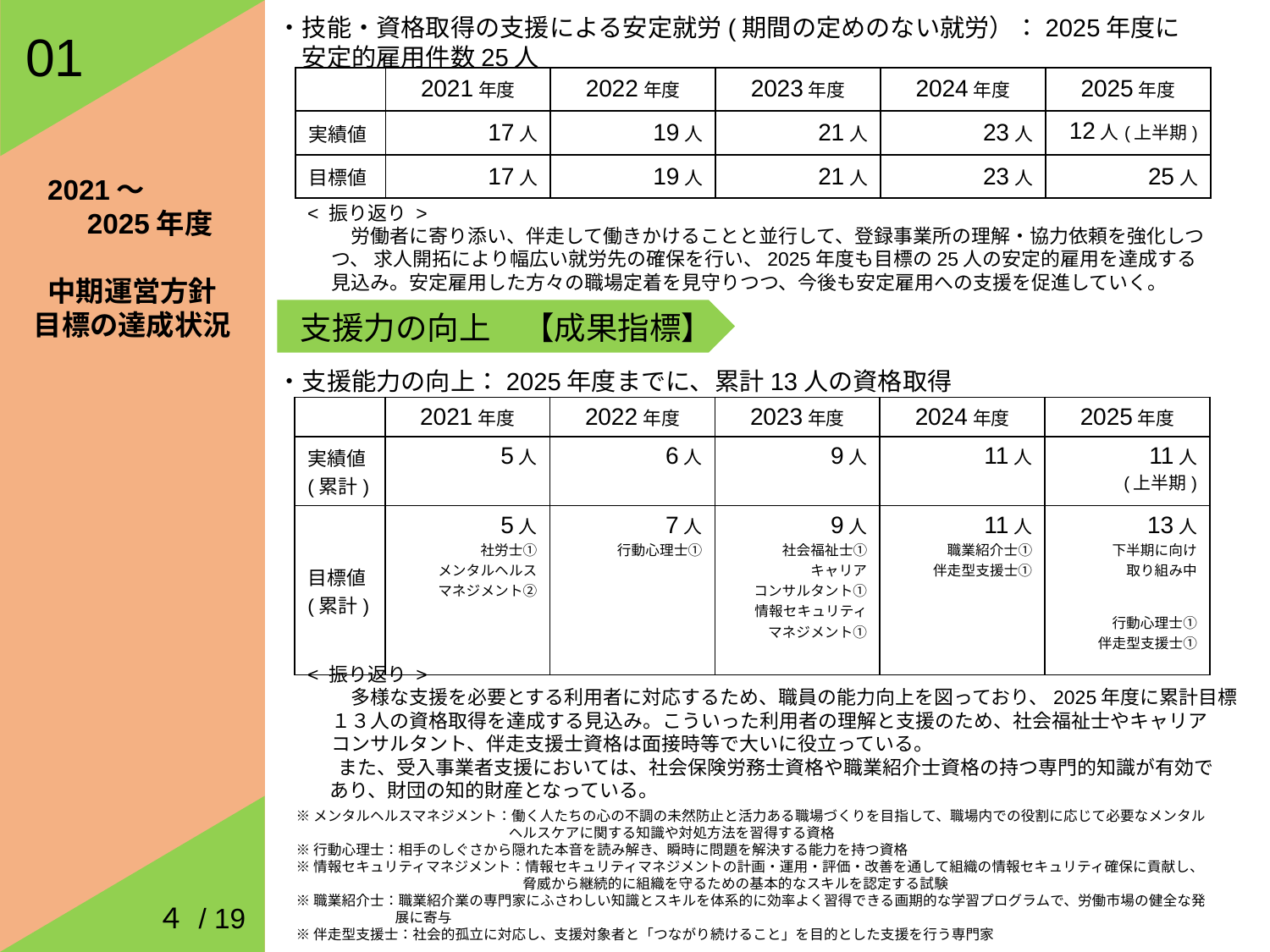

2021～
　2025年度

中期運営方針
目標の達成状況

・技能・資格取得の支援による安定就労(期間の定めのない就労）：2025年度に
　安定的雇用件数25人
01
|  | 2021年度 | 2022年度 | 2023年度 | 2024年度 | 2025年度 |
| --- | --- | --- | --- | --- | --- |
| 実績値 | 17人 | 19人 | 21人 | 23人 | 12人(上半期) |
| 目標値 | 17人 | 19人 | 21人 | 23人 | 25人 |
< 振り返り >
　　 労働者に寄り添い、伴走して働きかけることと並行して、登録事業所の理解・協力依頼を強化しつ
　 つ、 求人開拓により幅広い就労先の確保を行い、2025年度も目標の25人の安定的雇用を達成する
　 見込み。安定雇用した方々の職場定着を見守りつつ、今後も安定雇用への支援を促進していく。
支援力の向上　【成果指標】

・支援能力の向上：2025年度までに、累計13人の資格取得
|  | 2021年度 | 2022年度 | 2023年度 | 2024年度 | 2025年度 |
| --- | --- | --- | --- | --- | --- |
| 実績値 (累計) | 5人 | 6人 | 9人 | 11人 | 11人 (上半期) |
| 目標値 (累計) | 5人 社労士① メンタルヘルス マネジメント② | 7人 行動心理士① | 9人 社会福祉士① キャリア コンサルタント① 情報セキュリティ マネジメント① | 11人 職業紹介士① 伴走型支援士① | 13人 下半期に向け 取り組み中 行動心理士① 伴走型支援士① |
< 振り返り >
　　 多様な支援を必要とする利用者に対応するため、職員の能力向上を図っており、2025年度に累計目標
　 １３人の資格取得を達成する見込み。こういった利用者の理解と支援のため、社会福祉士やキャリア
　 コンサルタント、伴走支援士資格は面接時等で大いに役立っている。
      また、受入事業者支援においては、社会保険労務士資格や職業紹介士資格の持つ専門的知識が有効で
    あり、財団の知的財産となっている。

※メンタルヘルスマネジメント：働く人たちの心の不調の未然防止と活力ある職場づくりを目指して、職場内での役割に応じて必要なメンタル
　　　　　　　　　　　　　　　ヘルスケアに関する知識や対処方法を習得する資格
※行動心理士：相手のしぐさから隠れた本音を読み解き、瞬時に問題を解決する能力を持つ資格
※情報セキュリティマネジメント：情報セキュリティマネジメントの計画・運用・評価・改善を通して組織の情報セキュリティ確保に貢献し、
　　　　　　　　　　　　　　　　脅威から継続的に組織を守るための基本的なスキルを認定する試験
※職業紹介士：職業紹介業の専門家にふさわしい知識とスキルを体系的に効率よく習得できる画期的な学習プログラムで、労働市場の健全な発
　　　　　　　展に寄与
※伴走型支援士：社会的孤立に対応し、支援対象者と「つながり続けること」を目的とした支援を行う専門家
４ / 19